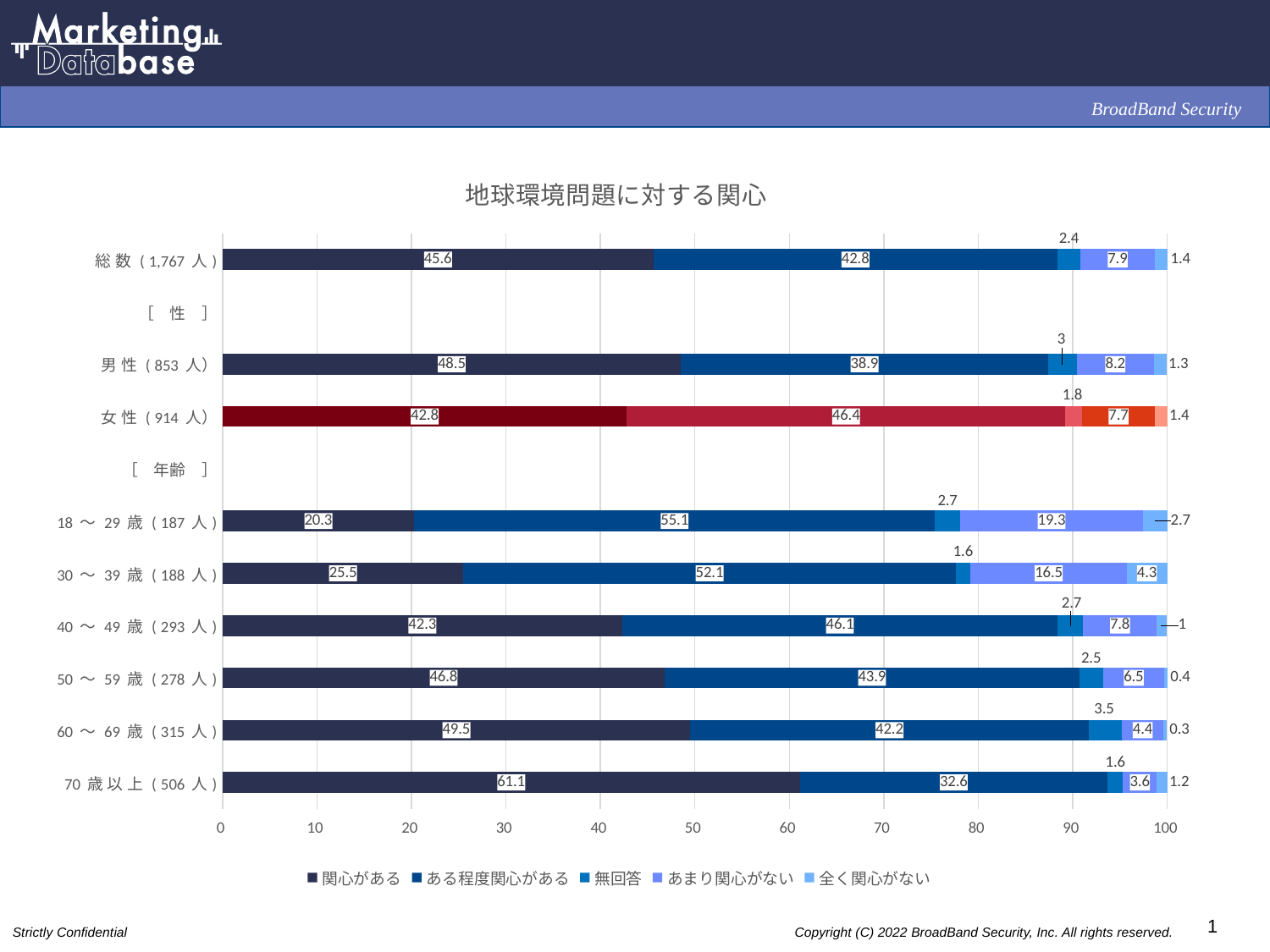

### Chart: 地球環境問題に対する関心

| Category | 関心がある | ある程度関心がある | 無回答 | あまり関心がない | 全く関心がない |
|---|---|---|---|---|---|
| 総 数 ( 1,767 人) | 45.6 | 42.8 | 2.4 | 7.9 | 1.4 |
| ［　性　］ | None | None | None | None | None |
| 男 性 ( 853 人） | 48.5 | 38.9 | 3.0 | 8.2 | 1.3 |
| 女 性 ( 914 人） | 42.8 | 46.4 | 1.8 | 7.7 | 1.4 |
| ［　年齢　］ | None | None | None | None | None |
| 18 ～ 29 歳 ( 187 人) | 20.3 | 55.1 | 2.7 | 19.3 | 2.7 |
| 30 ～ 39 歳 ( 188 人) | 25.5 | 52.1 | 1.6 | 16.5 | 4.3 |
| 40 ～ 49 歳 ( 293 人) | 42.3 | 46.1 | 2.7 | 7.8 | 1.0 |
| 50 ～ 59 歳 ( 278 人) | 46.8 | 43.9 | 2.5 | 6.5 | 0.4 |
| 60 ～ 69 歳 ( 315 人) | 49.5 | 42.2 | 3.5 | 4.4 | 0.3 |
| 70 歳 以 上 ( 506 人) | 61.1 | 32.6 | 1.6 | 3.6 | 1.2 |